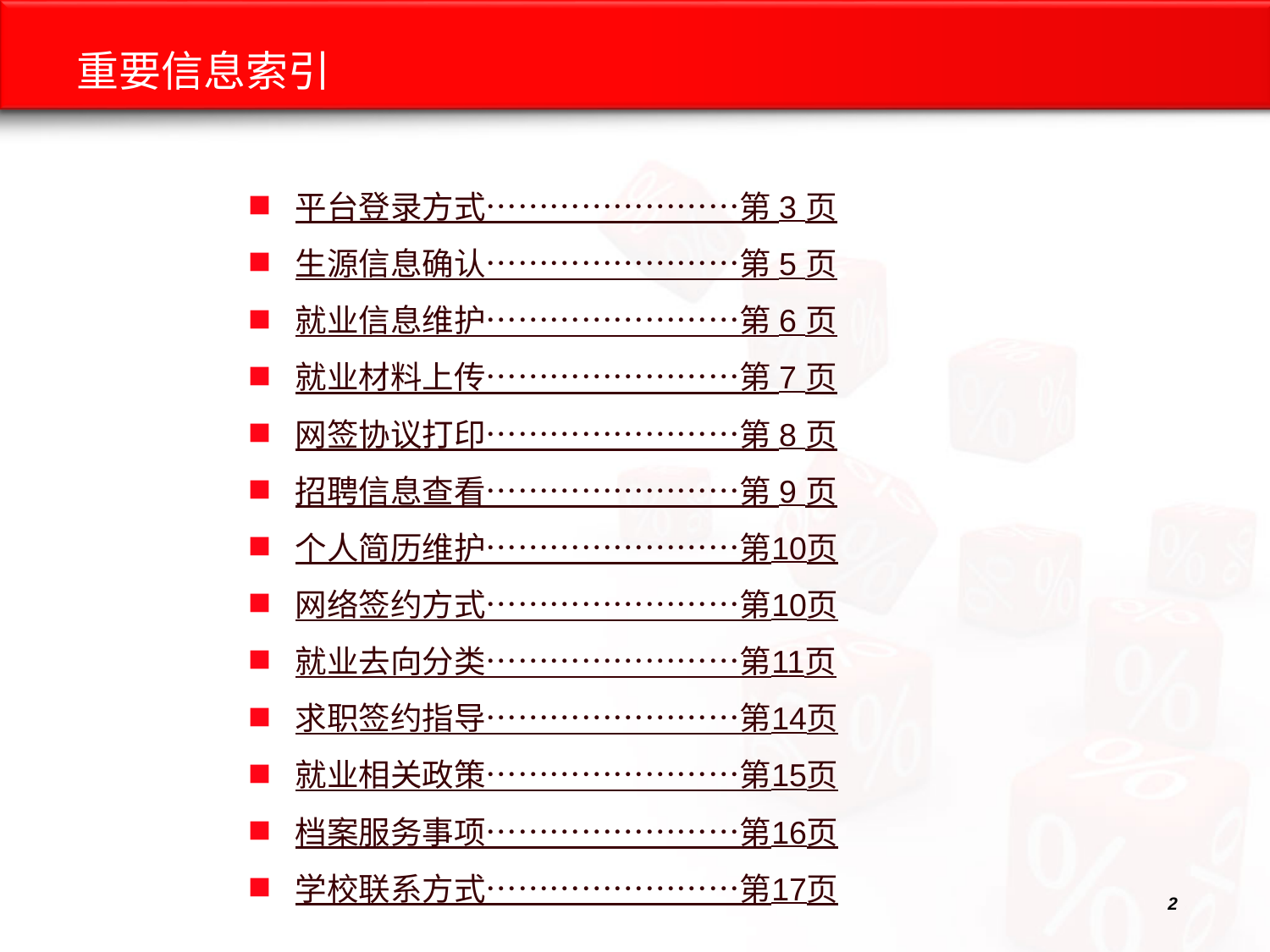

# 重要信息索引
平台登录方式……………………第 3 页
生源信息确认……………………第 5 页
就业信息维护……………………第 6 页
就业材料上传……………………第 7 页
网签协议打印……………………第 8 页
招聘信息查看……………………第 9 页
个人简历维护……………………第10页
网络签约方式……………………第10页
就业去向分类……………………第11页
求职签约指导……………………第14页
就业相关政策……………………第15页
档案服务事项……………………第16页
学校联系方式……………………第17页

2